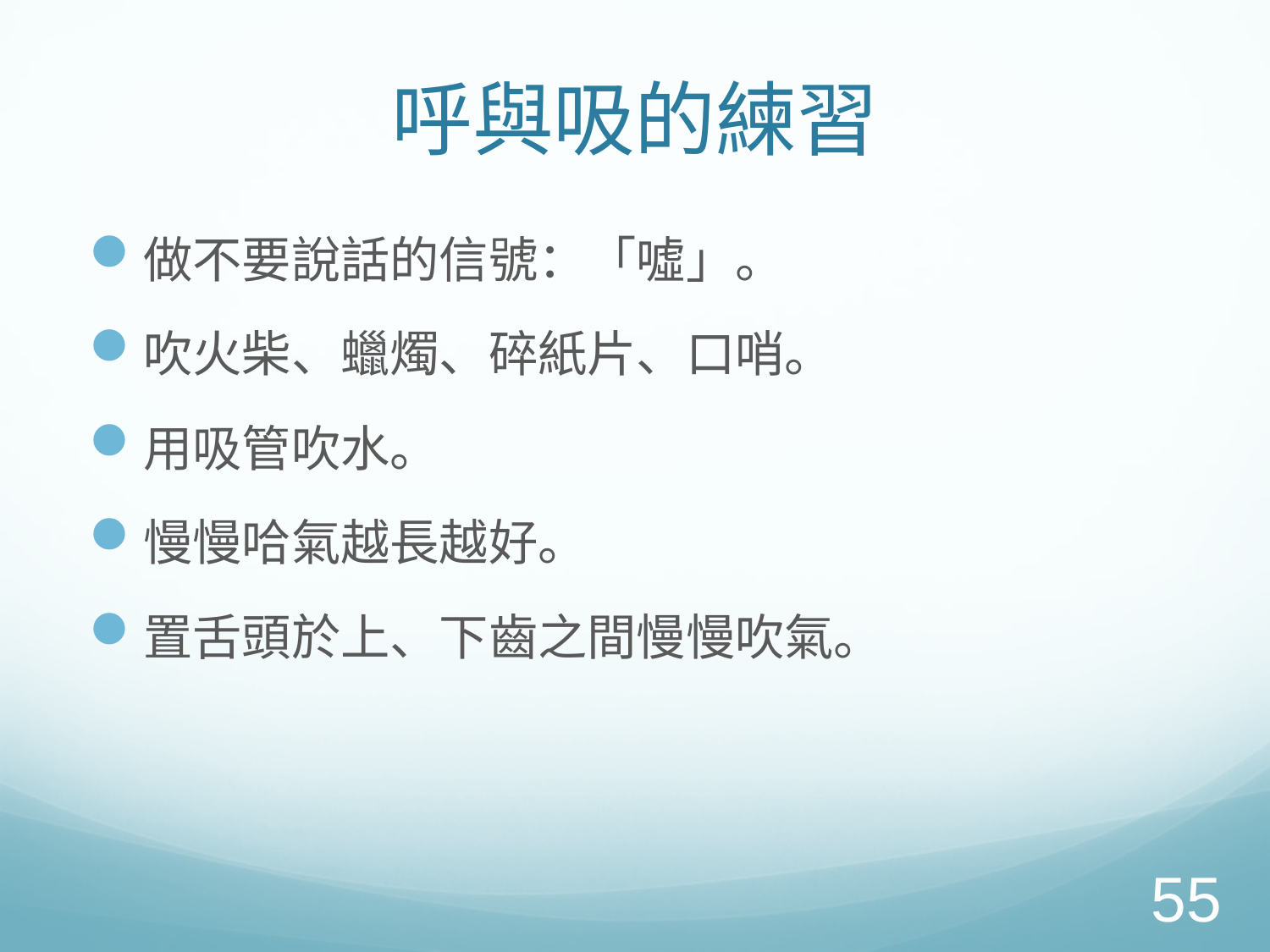

# 呼與吸的練習
做不要說話的信號：「噓」。
吹火柴、蠟燭、碎紙片、口哨。
用吸管吹水。
慢慢哈氣越長越好。
置舌頭於上、下齒之間慢慢吹氣。
55